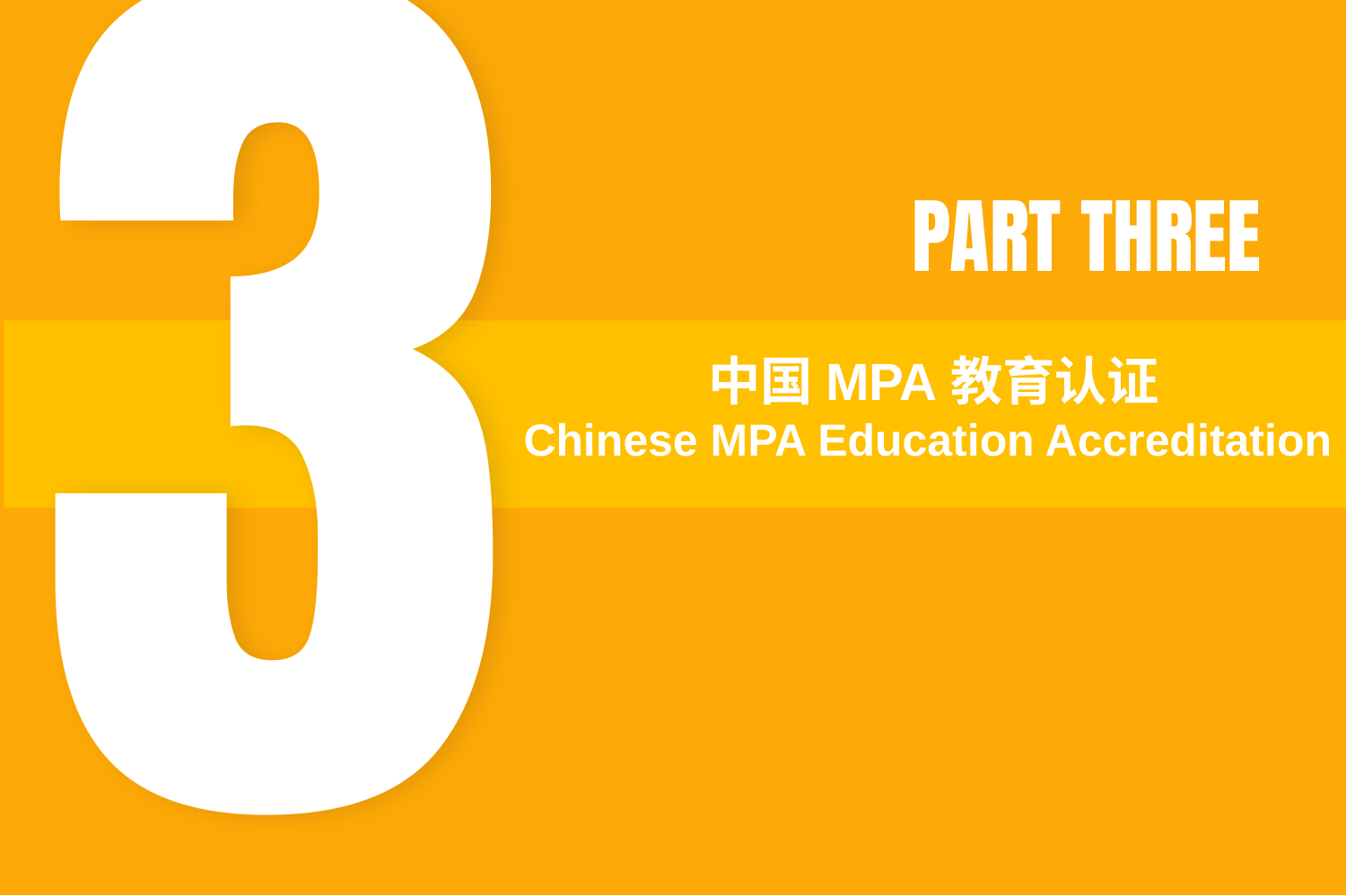

3
PART THREE

                        中国MPA教育认证
         Chinese MPA Education Accreditation